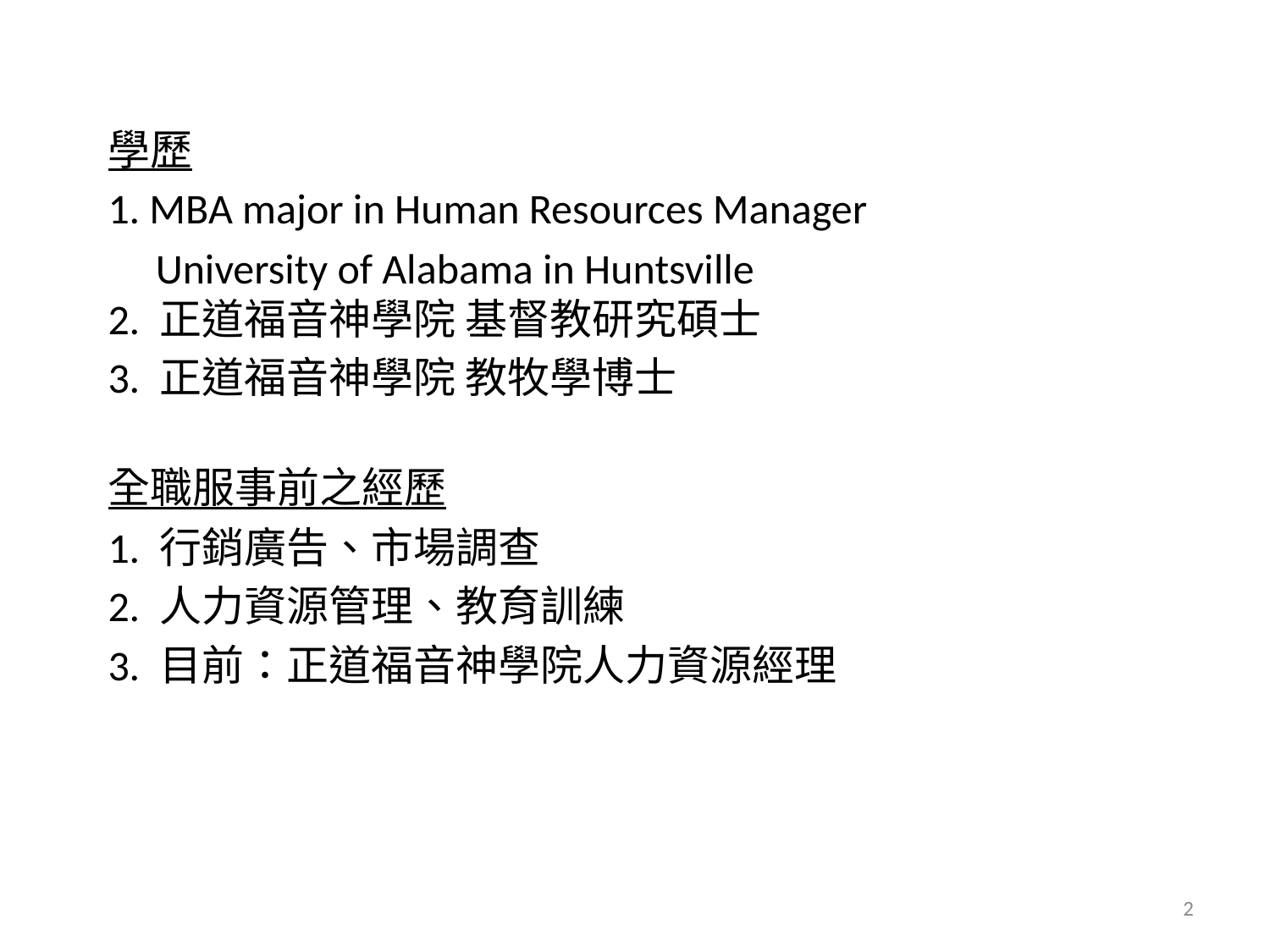

學歷
1. MBA major in Human Resources Manager
     University of Alabama in Huntsville
2. 正道福音神學院 基督教研究碩士
3. 正道福音神學院 教牧學博士
全職服事前之經歷
1. 行銷廣告、市場調查
2. 人力資源管理、教育訓練
3. 目前：正道福音神學院人力資源經理

2